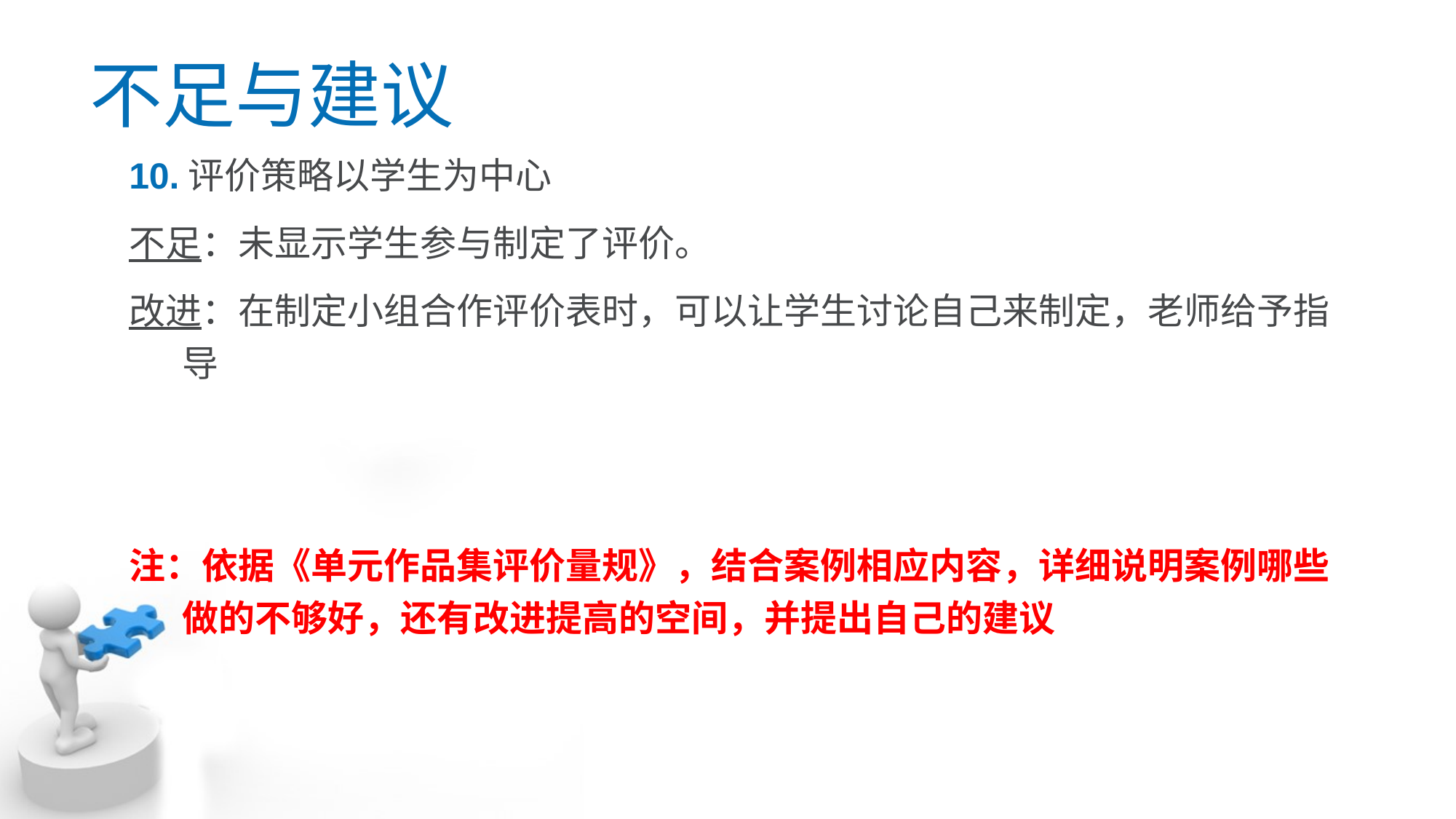

不足与建议
10.评价策略以学生为中心
不足：未显示学生参与制定了评价。
改进：在制定小组合作评价表时，可以让学生讨论自己来制定，老师给予指导

注：依据《单元作品集评价量规》，结合案例相应内容，详细说明案例哪些做的不够好，还有改进提高的空间，并提出自己的建议